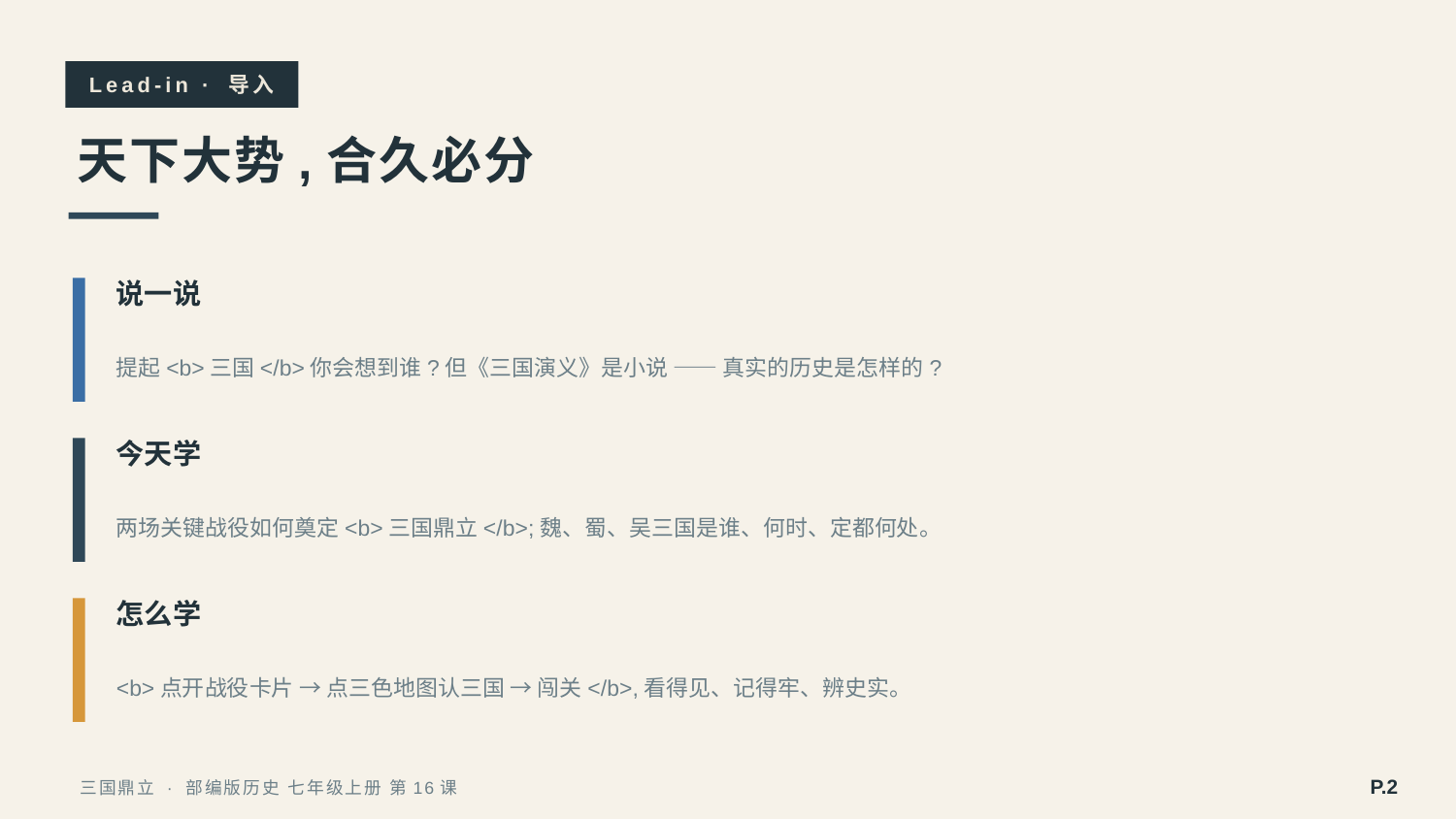

Lead-in · 导入

天下大势,合久必分

说一说

提起<b>三国</b>你会想到谁?但《三国演义》是小说 —— 真实的历史是怎样的?
今天学

两场关键战役如何奠定<b>三国鼎立</b>;魏、蜀、吴三国是谁、何时、定都何处。
怎么学

<b>点开战役卡片 → 点三色地图认三国 → 闯关</b>,看得见、记得牢、辨史实。
P.2
三国鼎立 · 部编版历史 七年级上册 第16课